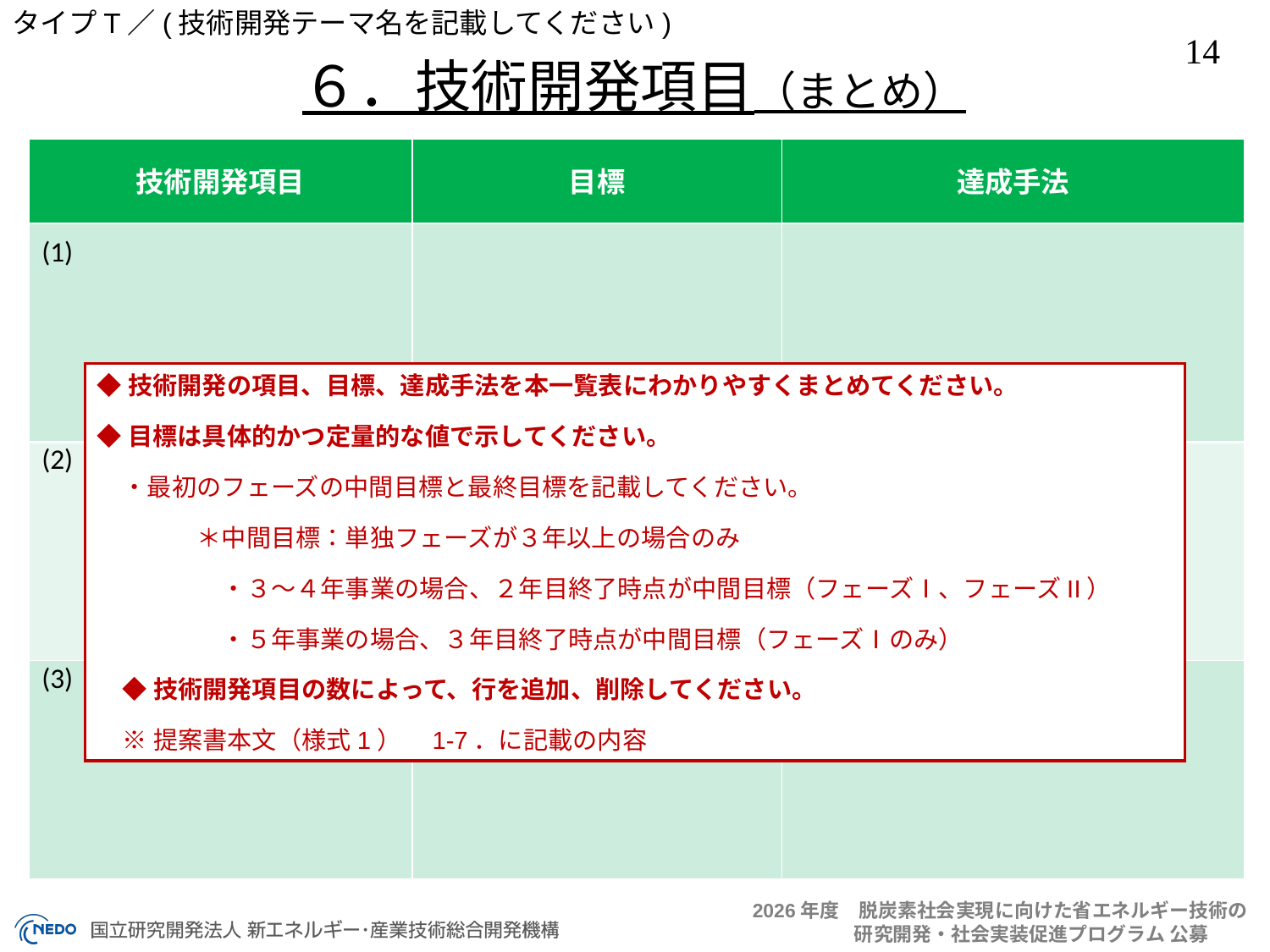

６．技術開発項目（まとめ）
| 技術開発項目 | 目標 | 達成手法 |
| --- | --- | --- |
| (1) |  |  |
| (2) |  |  |
| (3) |  |  |
◆技術開発の項目、目標、達成手法を本一覧表にわかりやすくまとめてください。
◆目標は具体的かつ定量的な値で示してください。
・最初のフェーズの中間目標と最終目標を記載してください。
　　　＊中間目標：単独フェーズが３年以上の場合のみ
　　　　・３～４年事業の場合、２年目終了時点が中間目標（フェーズⅠ、フェーズII）
　　　　・５年事業の場合、３年目終了時点が中間目標（フェーズⅠのみ）
◆技術開発項目の数によって、行を追加、削除してください。
※提案書本文（様式1）　1-7．に記載の内容